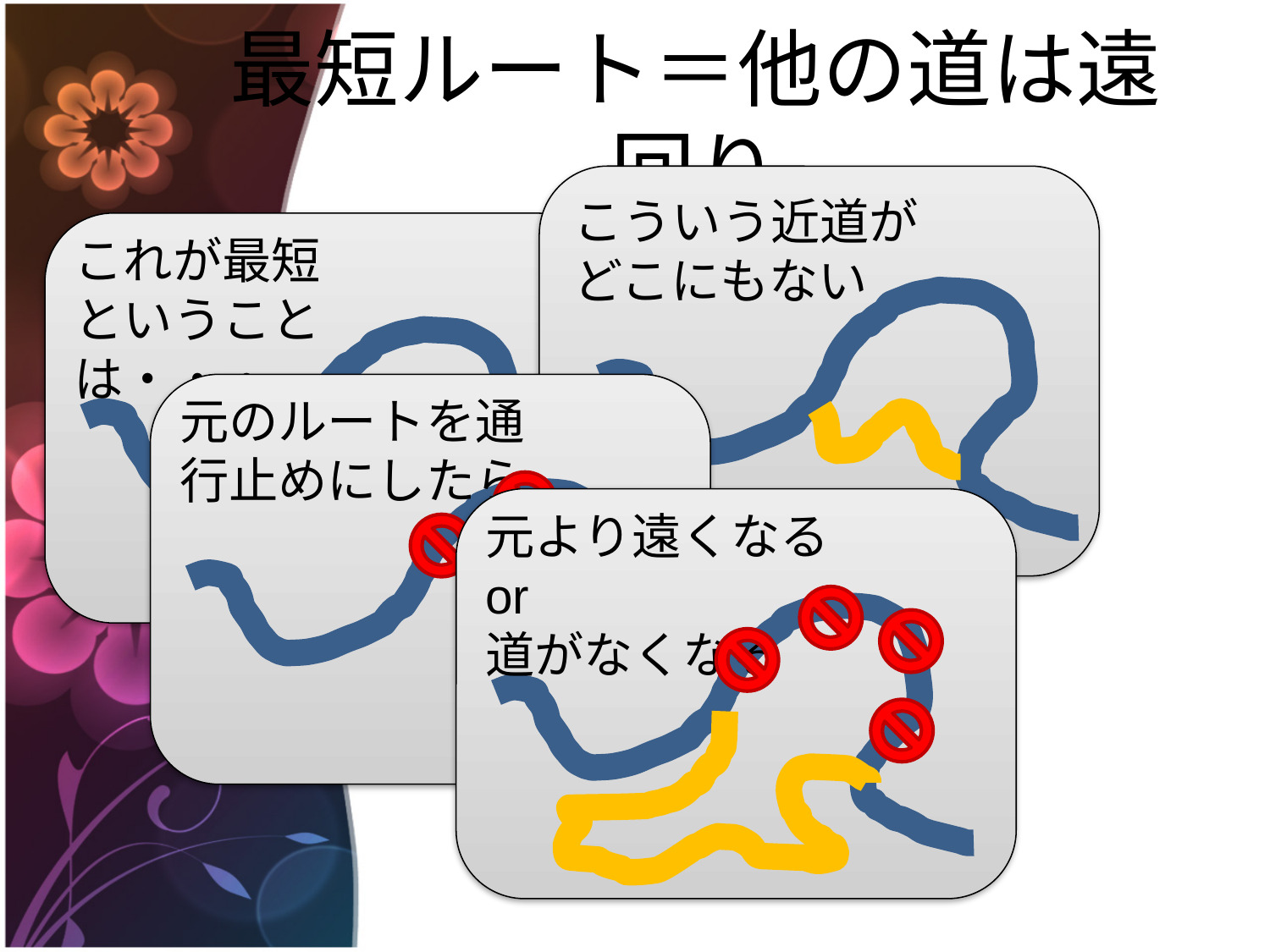

# 最短ルート＝他の道は遠回り

こういう近道が
どこにもない

これが最短
ということは・・・

元のルートを通行止めにしたら

元より遠くなる or
道がなくなる